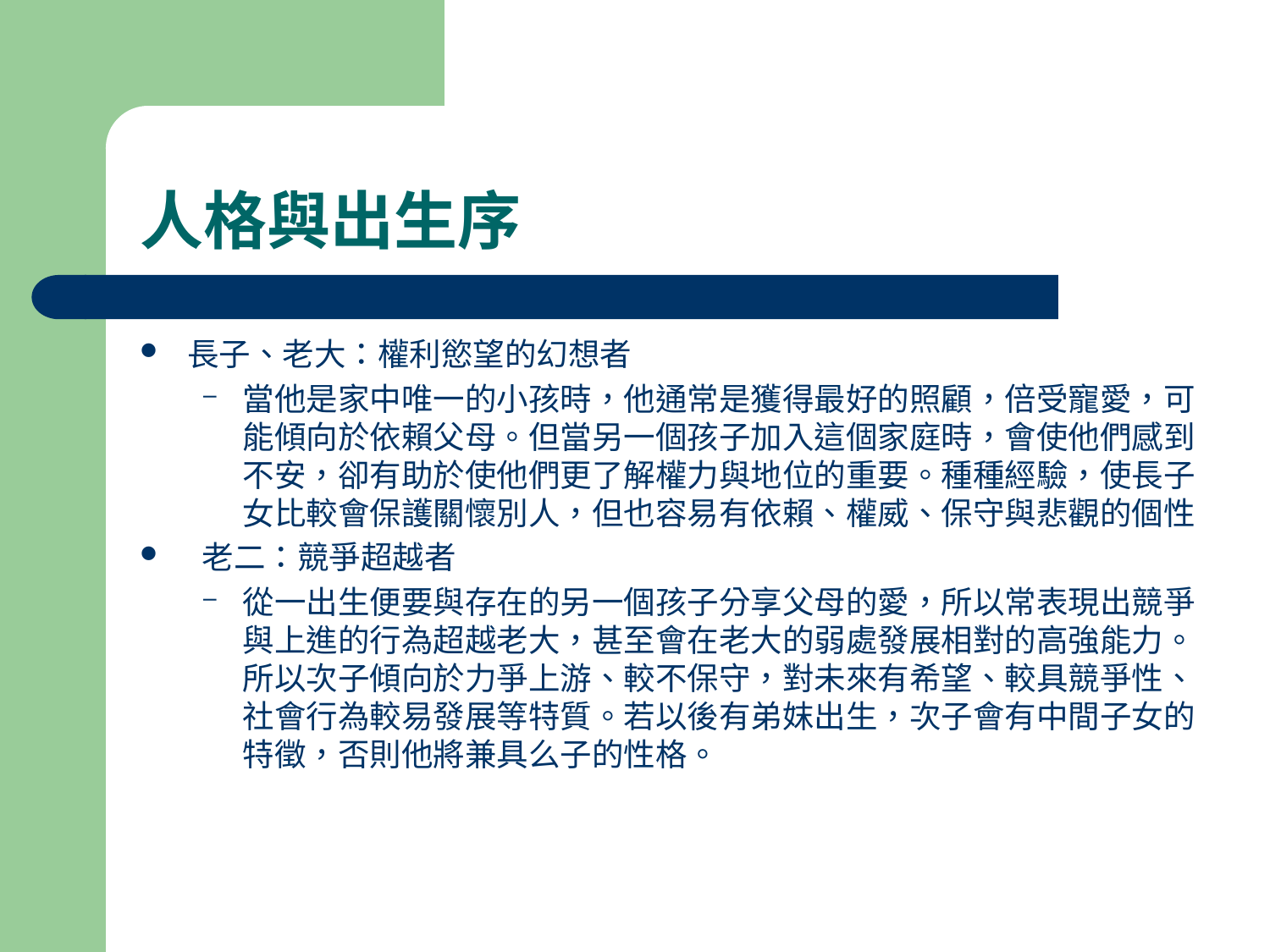

# 人格與出生序
長子、老大：權利慾望的幻想者
當他是家中唯一的小孩時，他通常是獲得最好的照顧，倍受寵愛，可能傾向於依賴父母。但當另一個孩子加入這個家庭時，會使他們感到不安，卻有助於使他們更了解權力與地位的重要。種種經驗，使長子女比較會保護關懷別人，但也容易有依賴、權威、保守與悲觀的個性
 老二：競爭超越者
從一出生便要與存在的另一個孩子分享父母的愛，所以常表現出競爭與上進的行為超越老大，甚至會在老大的弱處發展相對的高強能力。所以次子傾向於力爭上游、較不保守，對未來有希望、較具競爭性、社會行為較易發展等特質。若以後有弟妺出生，次子會有中間子女的特徵，否則他將兼具么子的性格。